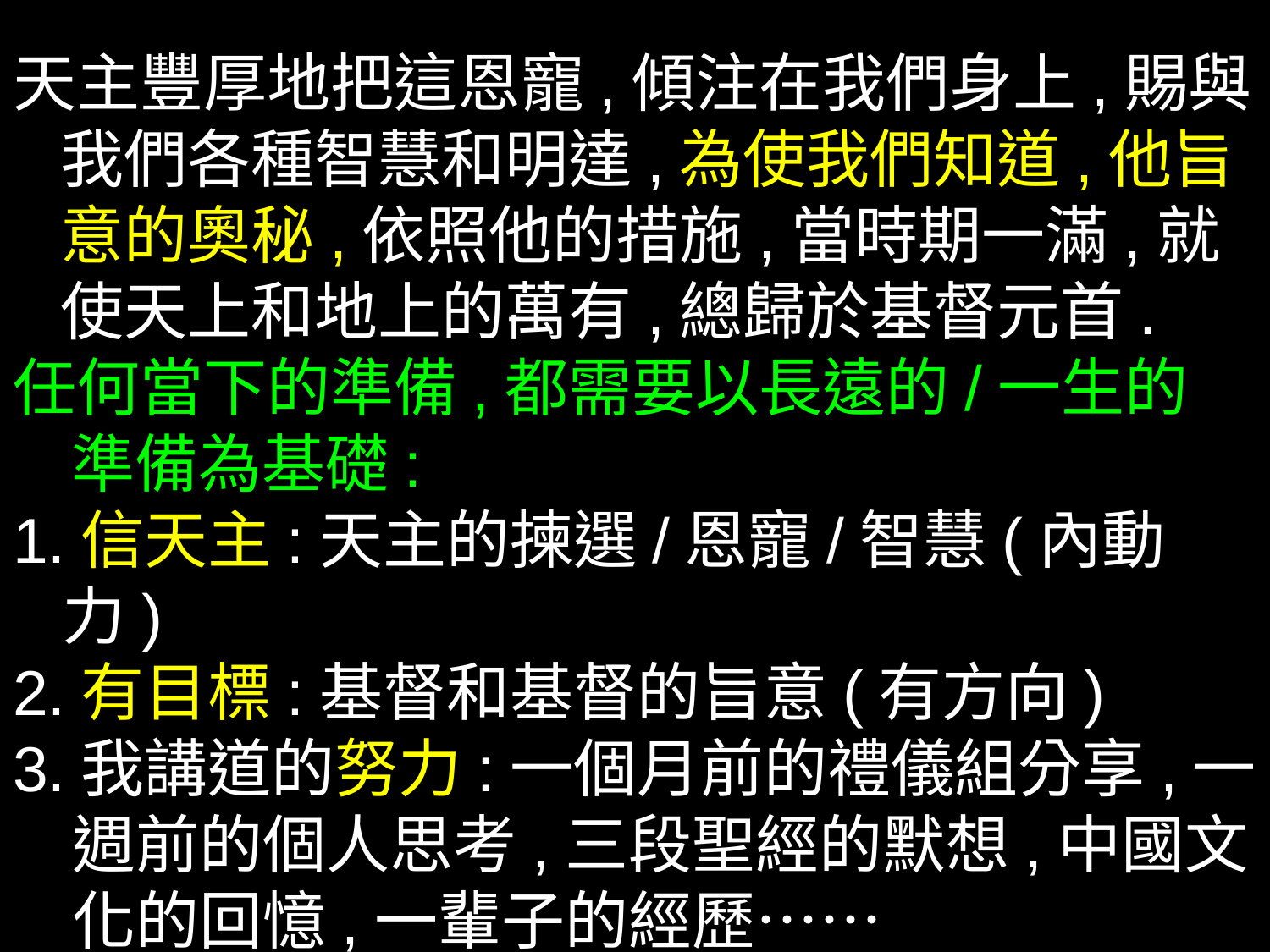

天主豐厚地把這恩寵,傾注在我們身上,賜與我們各種智慧和明達,為使我們知道,他旨意的奧秘,依照他的措施,當時期一滿,就使天上和地上的萬有,總歸於基督元首.
任何當下的準備,都需要以長遠的/一生的
 準備為基礎:
1.信天主:天主的揀選/恩寵/智慧(內動力)
2.有目標:基督和基督的旨意(有方向)
3.我講道的努力:一個月前的禮儀組分享,一週前的個人思考,三段聖經的默想,中國文化的回憶,一輩子的經歷……